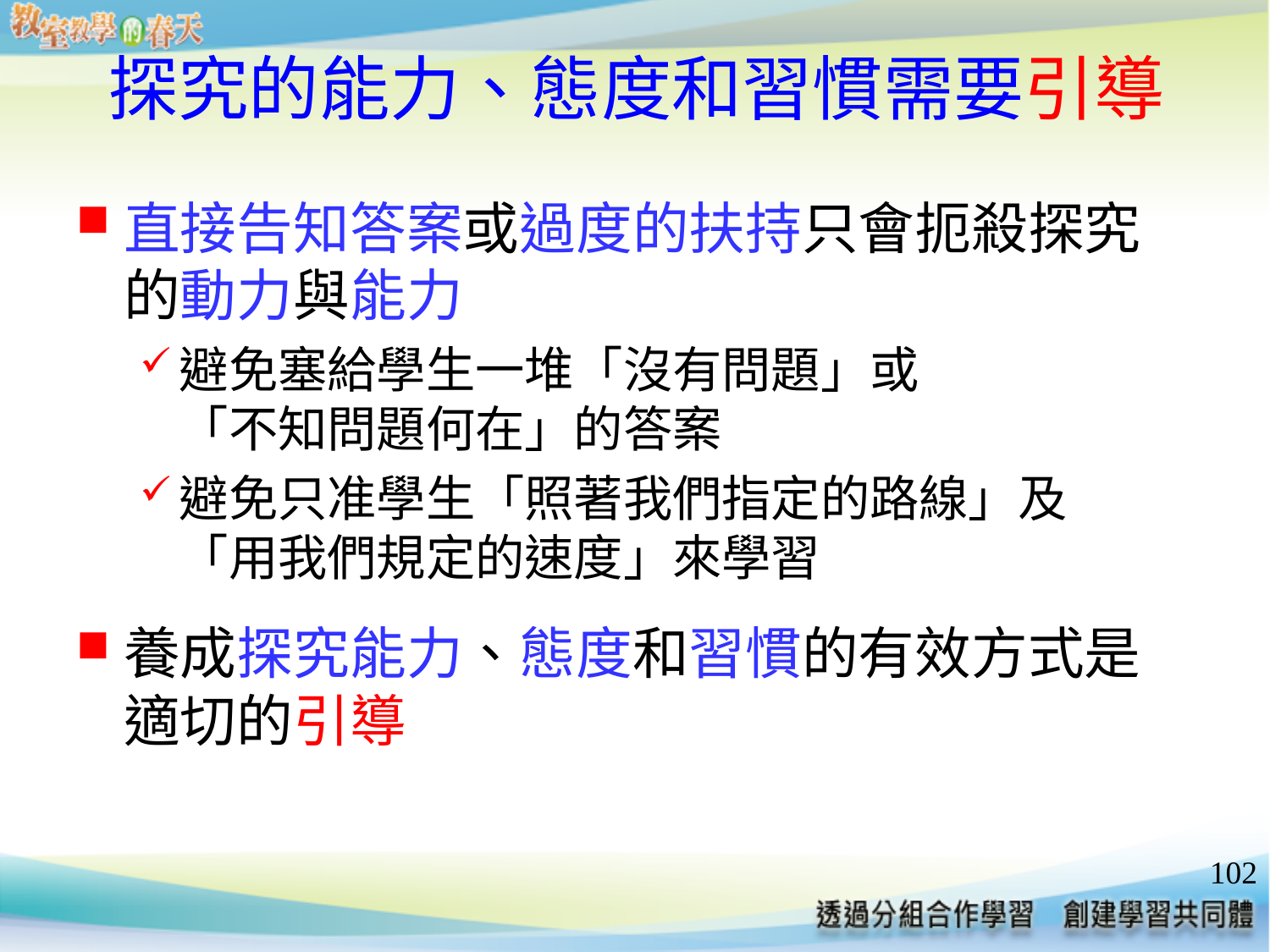

# 探究的能力、態度和習慣需要引導
直接告知答案或過度的扶持只會扼殺探究的動力與能力
避免塞給學生一堆「沒有問題」或
「不知問題何在」的答案
避免只准學生「照著我們指定的路線」及
「用我們規定的速度」來學習
養成探究能力、態度和習慣的有效方式是適切的引導
102